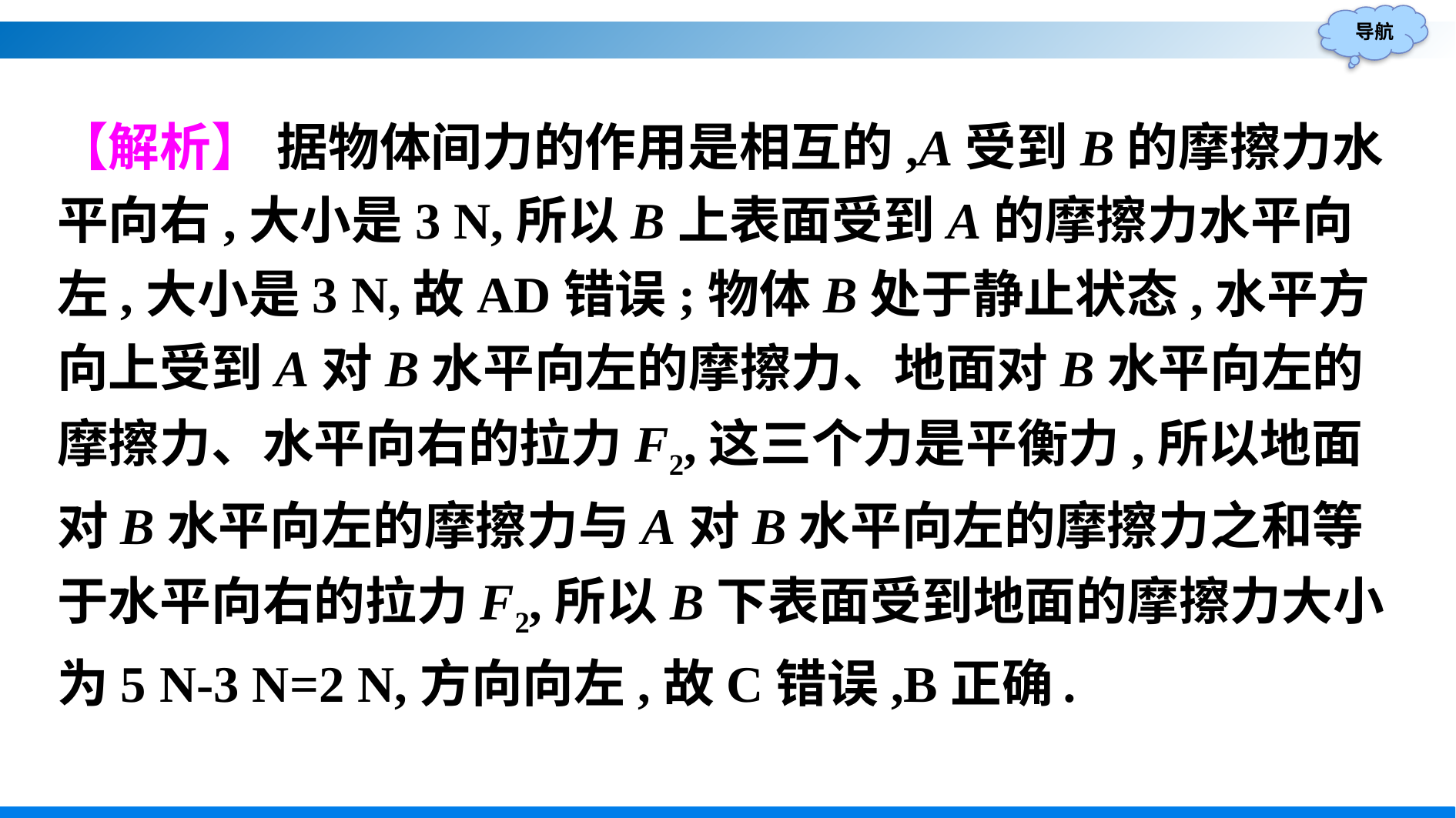

【解析】 据物体间力的作用是相互的,A受到B的摩擦力水平向右,大小是3 N,所以B上表面受到A的摩擦力水平向左,大小是3 N,故AD错误;物体B处于静止状态,水平方向上受到A对B水平向左的摩擦力、地面对B水平向左的摩擦力、水平向右的拉力F2,这三个力是平衡力,所以地面对B水平向左的摩擦力与A对B水平向左的摩擦力之和等于水平向右的拉力F2,所以B下表面受到地面的摩擦力大小为5 N-3 N=2 N,方向向左,故C错误,B正确.